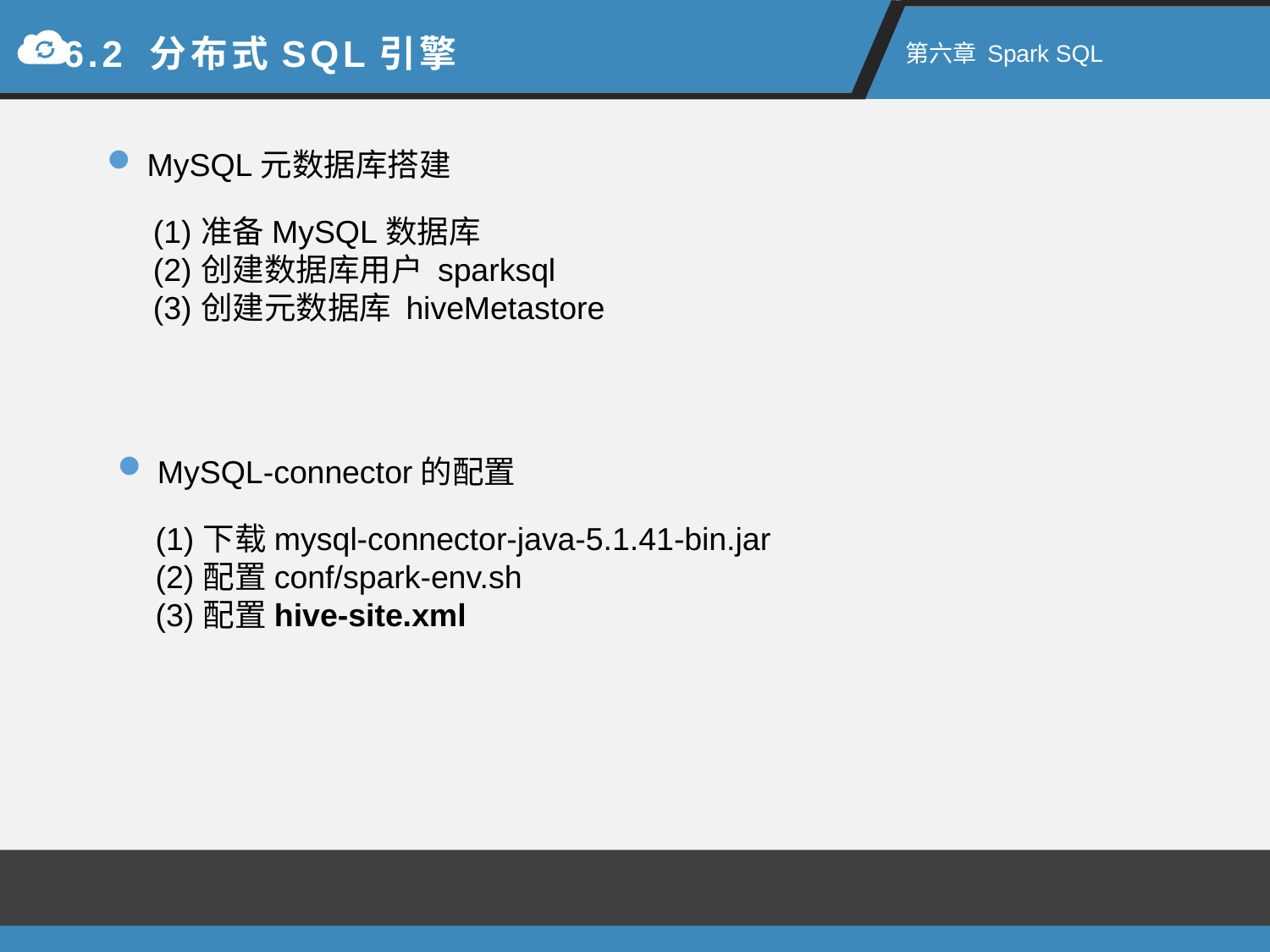

6.2 分布式SQL引擎

第六章 Spark SQL
MySQL元数据库搭建
准备MySQL数据库
创建数据库用户 sparksql
创建元数据库 hiveMetastore

MySQL-connector的配置
下载mysql-connector-java-5.1.41-bin.jar
配置conf/spark-env.sh
配置hive-site.xml